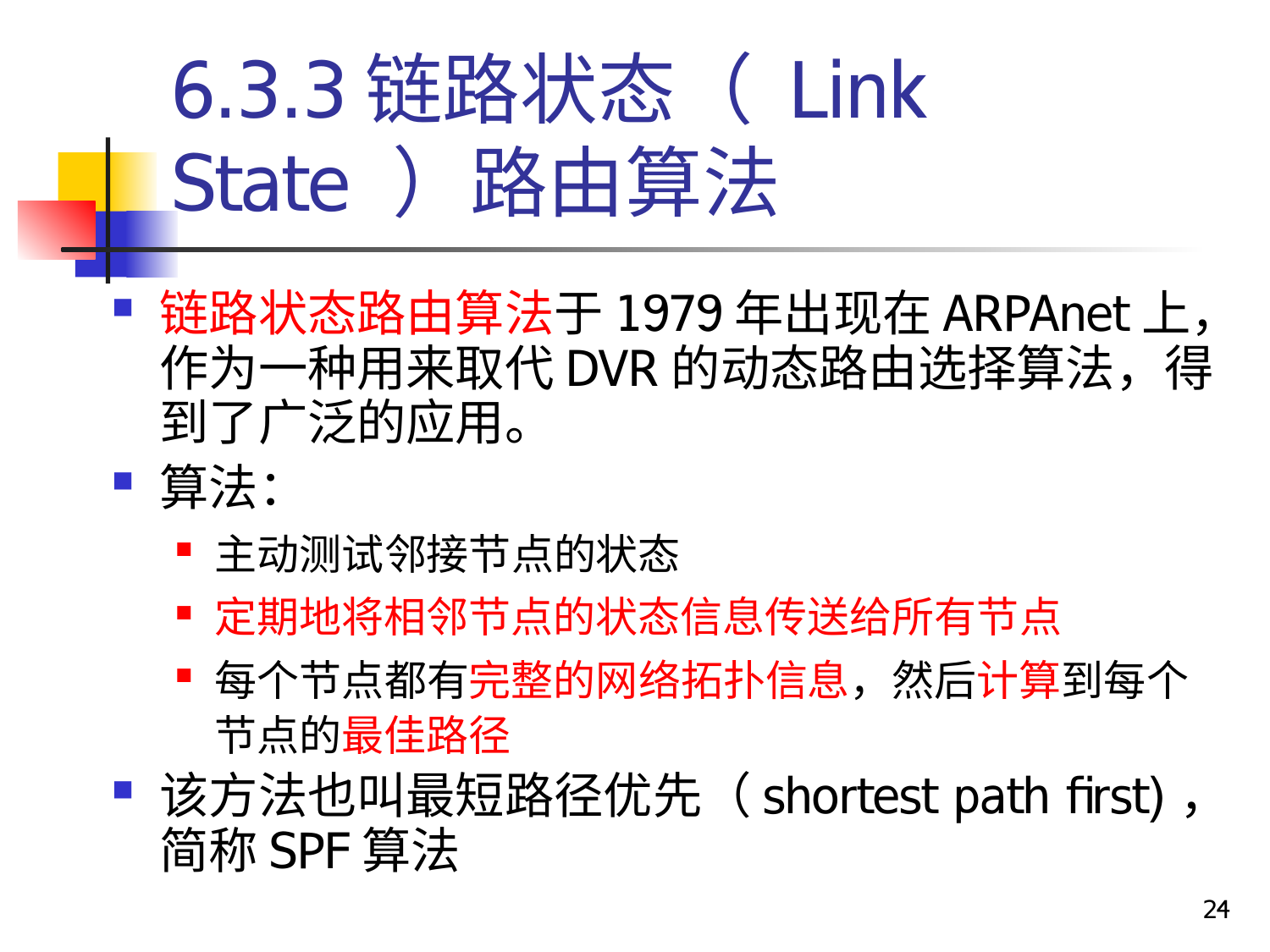

# 6.3.3链路状态（ Link State ）路由算法
链路状态路由算法于1979年出现在ARPAnet上，作为一种用来取代DVR的动态路由选择算法，得到了广泛的应用。
算法：
主动测试邻接节点的状态
定期地将相邻节点的状态信息传送给所有节点
每个节点都有完整的网络拓扑信息，然后计算到每个节点的最佳路径
该方法也叫最短路径优先（shortest path first)，简称SPF算法
24